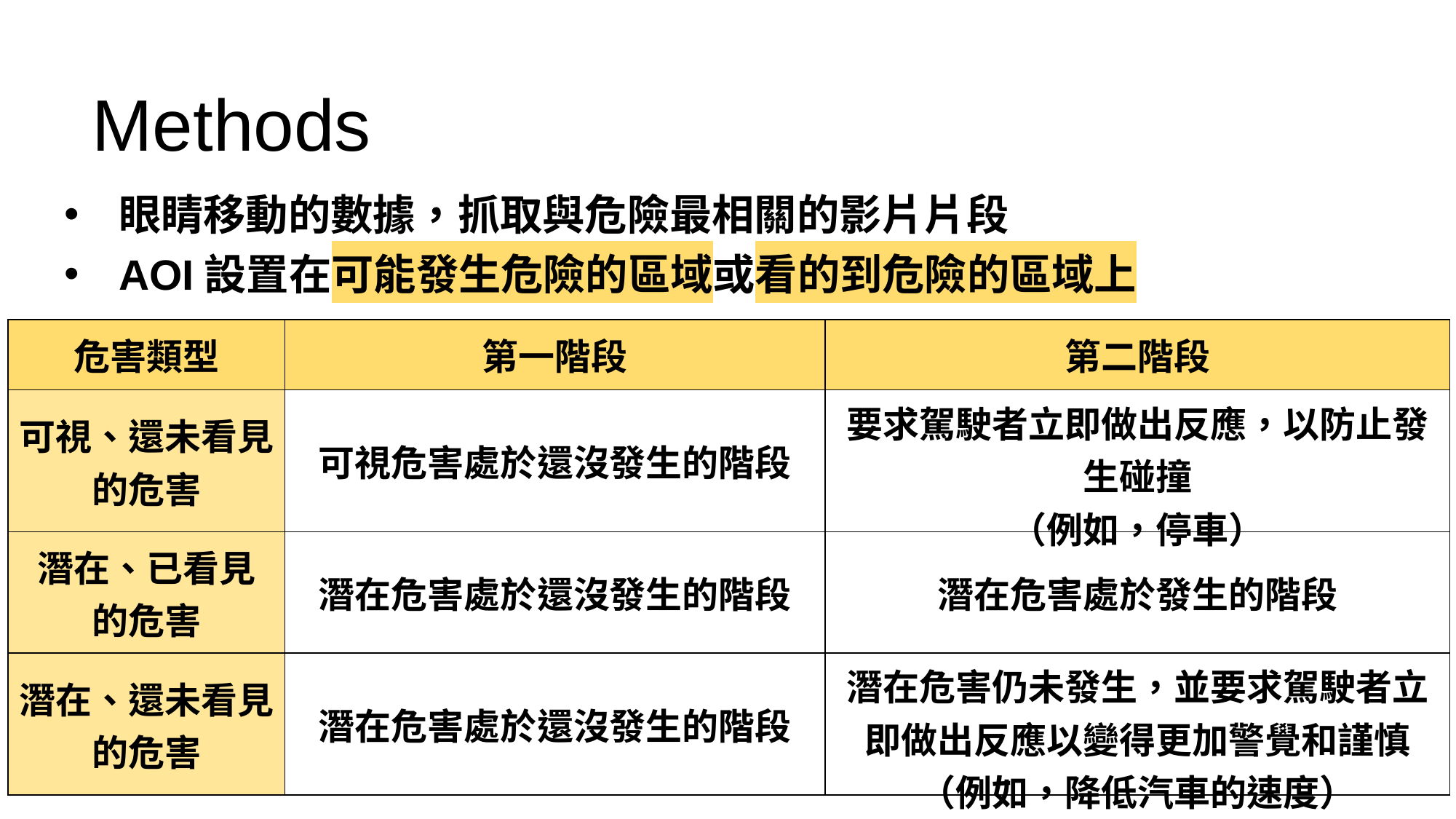

Methods
眼睛移動的數據，抓取與危險最相關的影片片段
AOI設置在可能發生危險的區域或看的到危險的區域上
| 危害類型 | 第一階段 | 第二階段 |
| --- | --- | --- |
| 可視、還未看見 的危害 | 可視危害處於還沒發生的階段 | 要求駕駛者立即做出反應，以防止發生碰撞 （例如，停車） |
| 潛在、已看見 的危害 | 潛在危害處於還沒發生的階段 | 潛在危害處於發生的階段 |
| 潛在、還未看見的危害 | 潛在危害處於還沒發生的階段 | 潛在危害仍未發生，並要求駕駛者立即做出反應以變得更加警覺和謹慎 （例如，降低汽車的速度） |